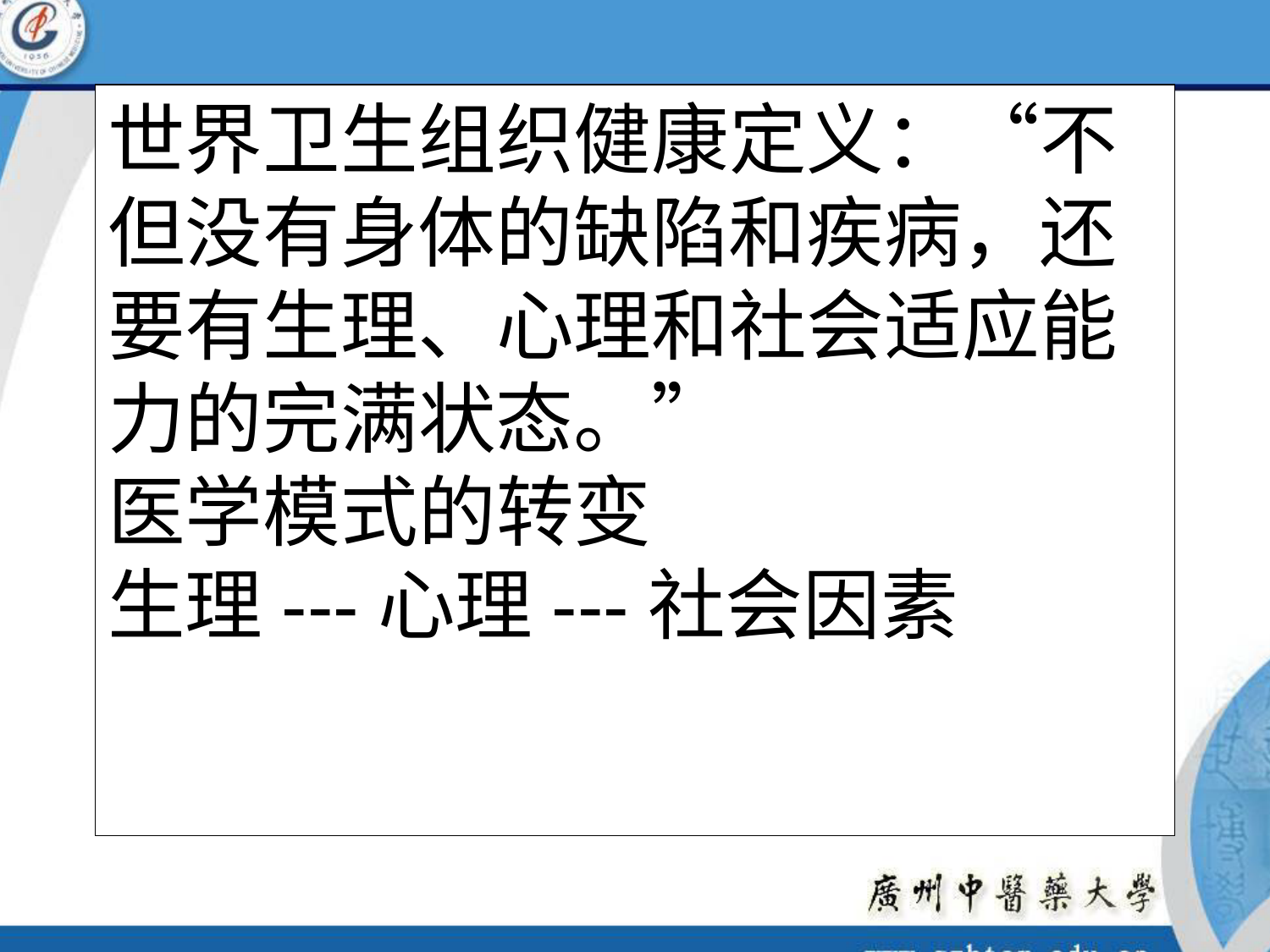

# 世界卫生组织健康定义：“不但没有身体的缺陷和疾病，还要有生理、心理和社会适应能力的完满状态。” 医学模式的转变 生理---心理---社会因素